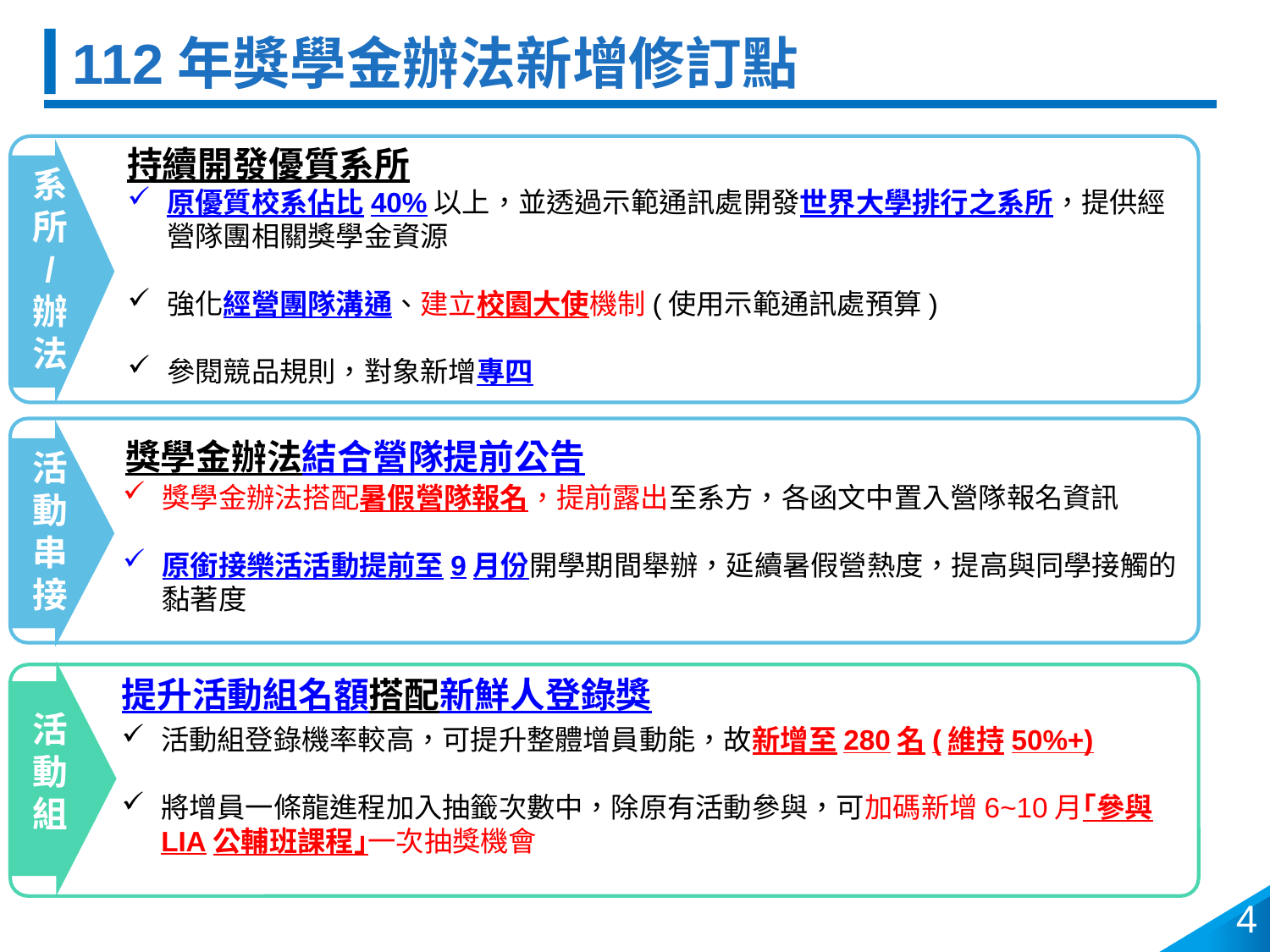

112年獎學金辦法新增修訂點
持續開發優質系所

系所
/
辦法
原優質校系佔比40%以上，並透過示範通訊處開發世界大學排行之系所，提供經營隊團相關獎學金資源

強化經營團隊溝通、建立校園大使機制(使用示範通訊處預算)

參閱競品規則，對象新增專四

獎學金辦法結合營隊提前公告
活動串接
獎學金辦法搭配暑假營隊報名，提前露出至系方，各函文中置入營隊報名資訊

原銜接樂活活動提前至9月份開學期間舉辦，延續暑假營熱度，提高與同學接觸的黏著度

提升活動組名額搭配新鮮人登錄獎
活動組
活動組登錄機率較高，可提升整體增員動能，故新增至280名(維持50%+)

將增員一條龍進程加入抽籤次數中，除原有活動參與，可加碼新增6~10月｢參與LIA公輔班課程｣一次抽獎機會
4